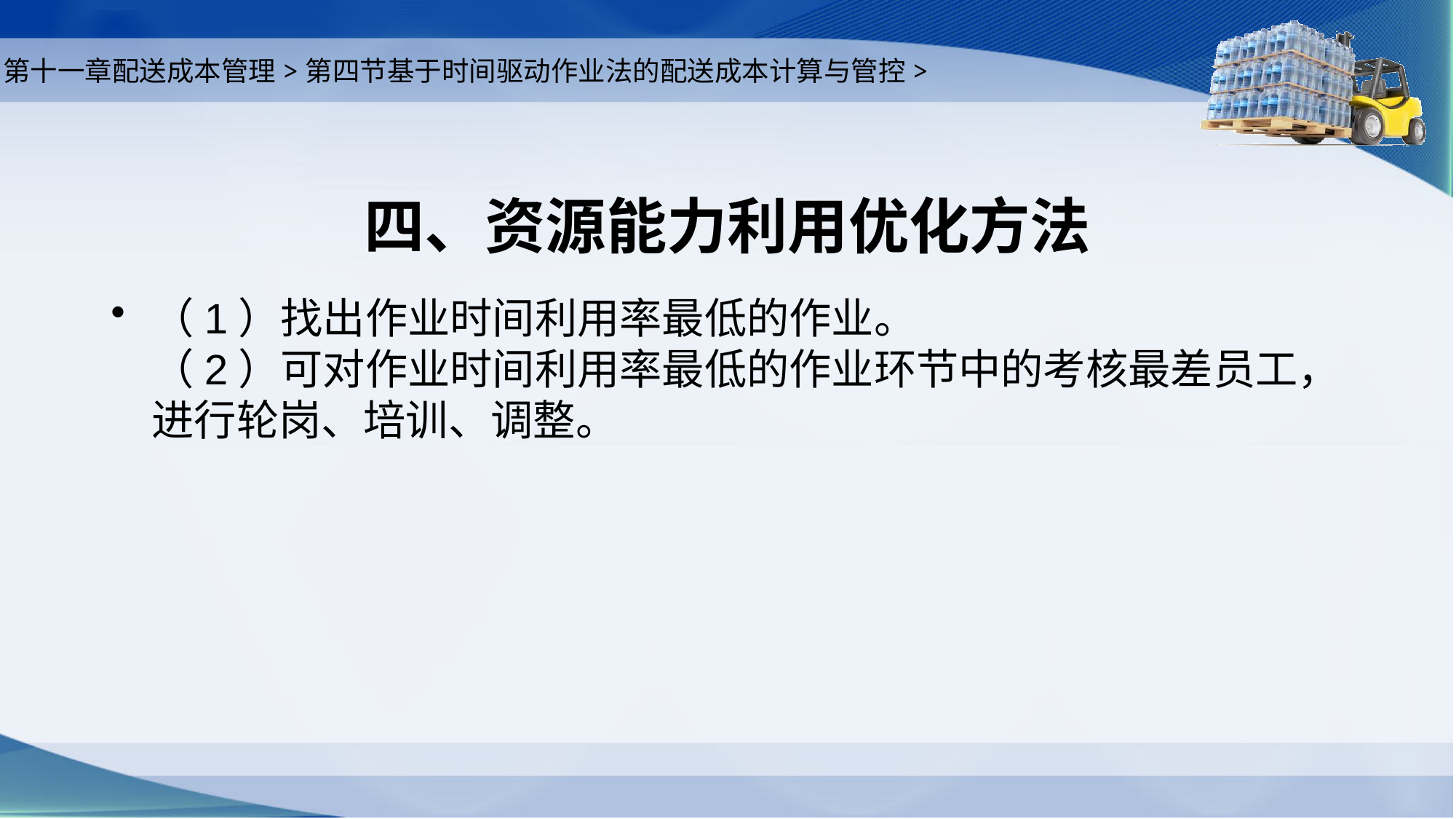

第十一章配送成本管理>第四节基于时间驱动作业法的配送成本计算与管控>
# 四、资源能力利用优化方法
（1）找出作业时间利用率最低的作业。
（2）可对作业时间利用率最低的作业环节中的考核最差员工，进行轮岗、培训、调整。